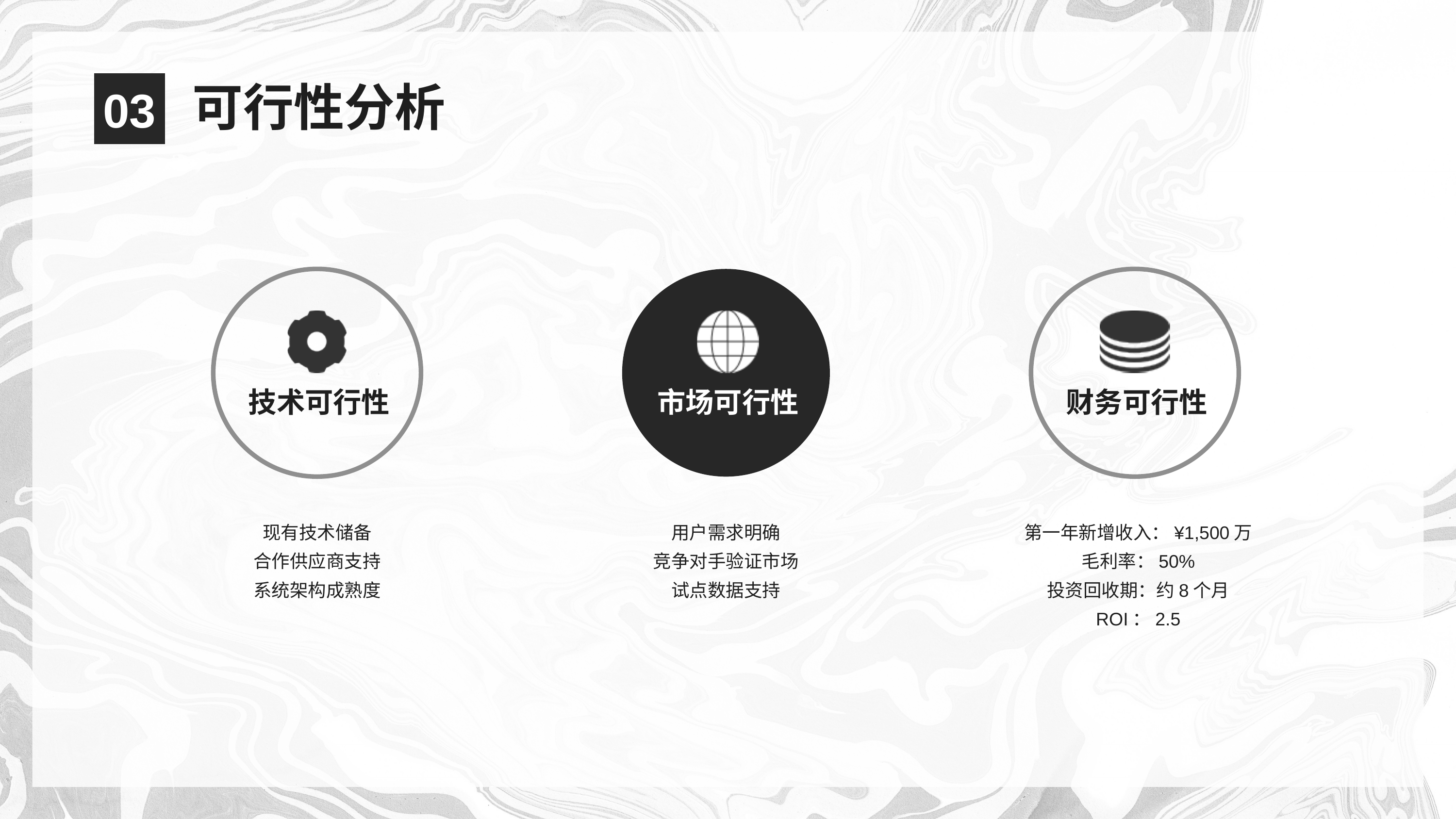

可行性分析
03

技术可行性
市场可行性
财务可行性
现有技术储备
合作供应商支持
系统架构成熟度
用户需求明确
竞争对手验证市场
试点数据支持
第一年新增收入：¥1,500万
毛利率：50%
投资回收期：约8个月
ROI：2.5